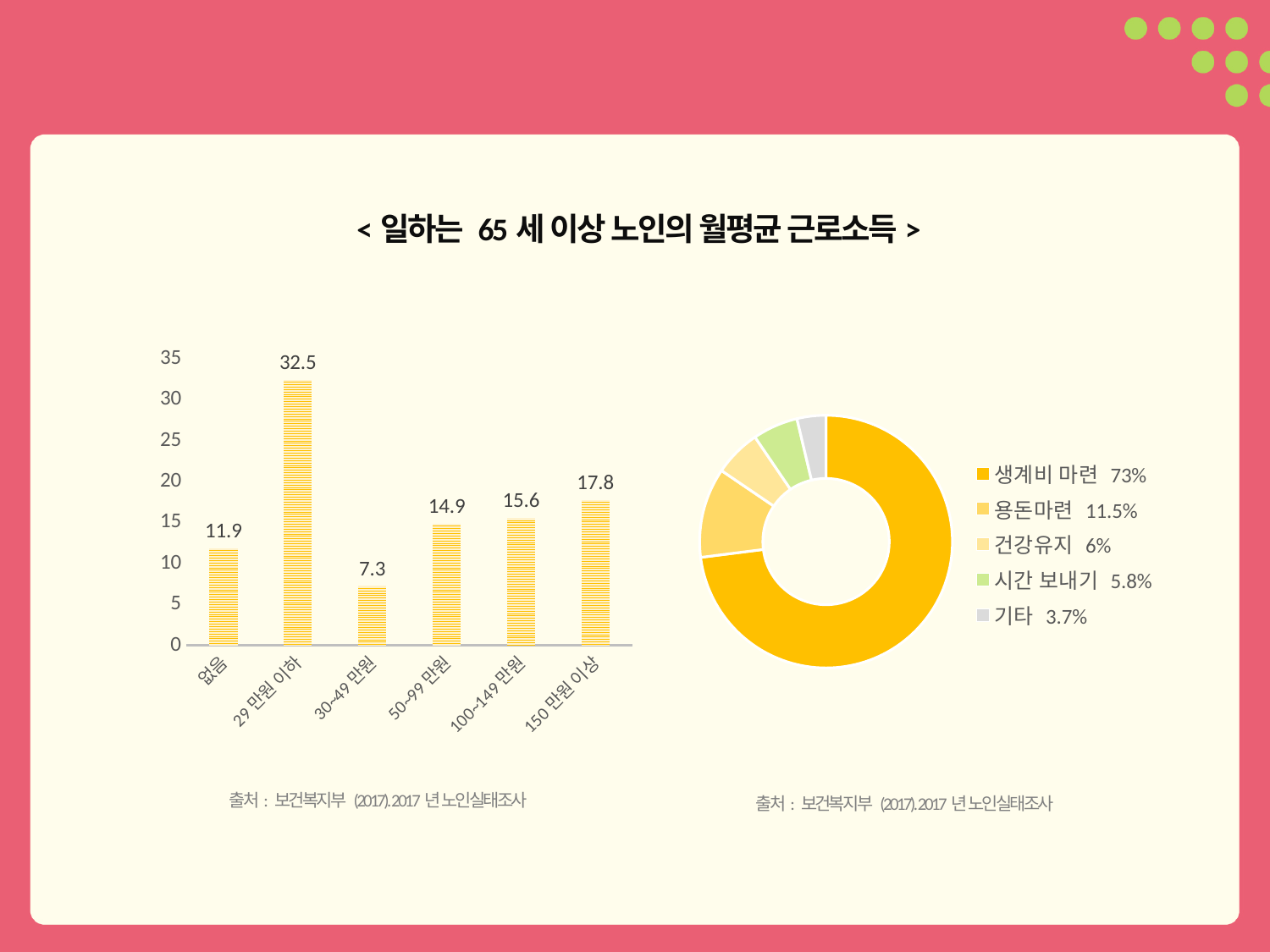

<일하는 65세 이상 노인의 월평균 근로소득>

### Chart

| Category | 판매 |
|---|---|
| 생계비 마련 73% | 0.73 |
| 용돈마련 11.5% | 0.115 |
| 건강유지 6%  | 0.06 |
| 시간 보내기 5.8%  | 0.058 |
| 기타 3.7% | 0.037 |

### Chart

| Category | <일하는 65세 이상 노인의 월평균 근로소득> |
|---|---|
| 없음 | 11.9 |
| 29만원 이하 | 32.5 |
| 30~49만원 | 7.3 |
| 50~99만원 | 14.9 |
| 100~149만원 | 15.6 |
| 150만원 이상 | 17.8 |
출처: 보건복지부 (2017). 2017년 노인실태조사
출처: 보건복지부 (2017). 2017년 노인실태조사
16